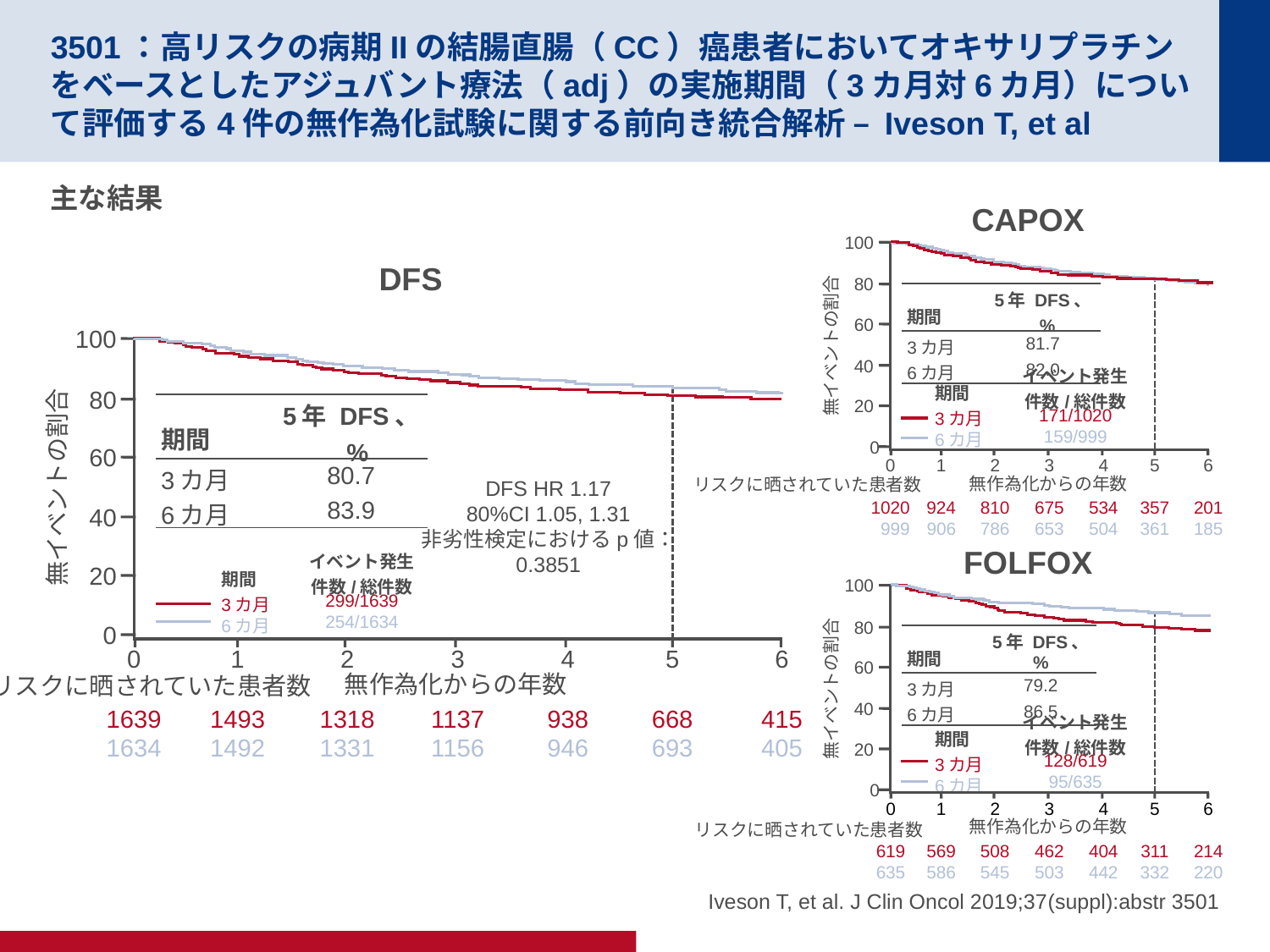

# 3501：高リスクの病期IIの結腸直腸（CC）癌患者においてオキサリプラチンをベースとしたアジュバント療法（adj）の実施期間（3カ月対6カ月）について評価する4件の無作為化試験に関する前向き統合解析 – Iveson T, et al
主な結果
CAPOX
100

80

60

無イベントの割合
40

20

0

1

924
906
2

810
786
0

1020
999
3

675
653
4

534
504
5

357
361
6

201
185

無作為化からの年数
リスクに晒されていた患者数
DFS
| 期間 | 5年 DFS、 % |
| --- | --- |
| 3カ月 | 81.7 |
| 6カ月 | 82.0 |
100

80

60

無イベントの割合
40

20

0

1

1493
1492
2

1318
1331
0

1639
1634
3

1137
1156
4

938
946
5

668
693
6

415
405

無作為化からの年数
リスクに晒されていた患者数

| 期間 | イベント発生件数/総件数 |
| --- | --- |
| 3カ月 | 171/1020 |
| 6カ月 | 159/999 |
| 期間 | 5年 DFS、 % |
| --- | --- |
| 3カ月 | 80.7 |
| 6カ月 | 83.9 |
DFS HR 1.17
80%CI 1.05, 1.31
非劣性検定におけるp値：
0.3851
FOLFOX
100

80

60

無イベントの割合
40

20

0

1

569
586

2

508
545

0

619
635
3

462
503

4

404
442
5

311
332

6

214
220

無作為化からの年数
リスクに晒されていた患者数
| 期間 | イベント発生件数/総件数 |
| --- | --- |
| 3カ月 | 299/1639 |
| 6カ月 | 254/1634 |

| 期間 | 5年 DFS、 % |
| --- | --- |
| 3カ月 | 79.2 |
| 6カ月 | 86.5 |
| 期間 | イベント発生件数/総件数 |
| --- | --- |
| 3カ月 | 128/619 |
| 6カ月 | 95/635 |
Iveson T, et al. J Clin Oncol 2019;37(suppl):abstr 3501